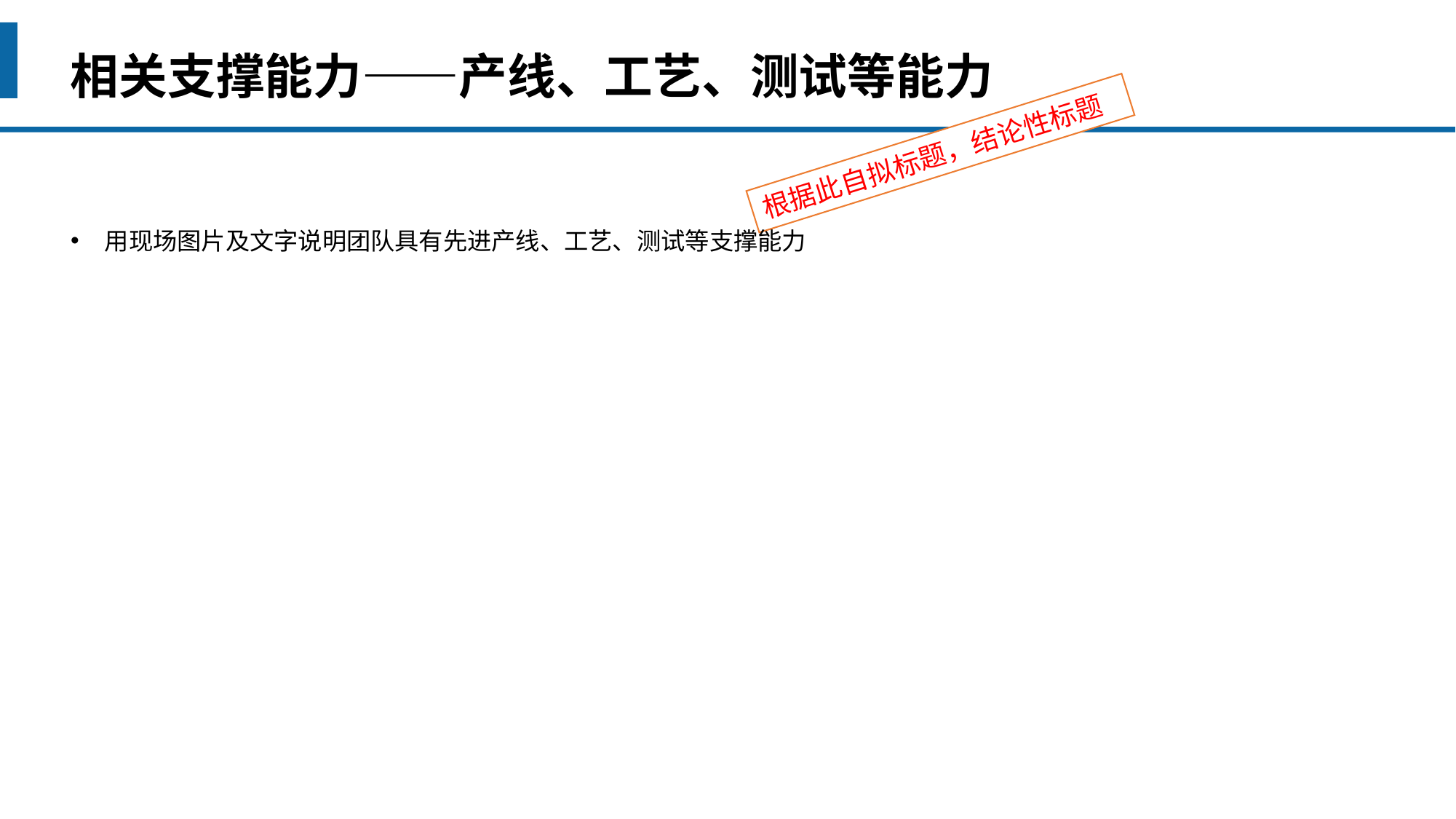

相关支撑能力——产线、工艺、测试等能力

根据此自拟标题，结论性标题
用现场图片及文字说明团队具有先进产线、工艺、测试等支撑能力